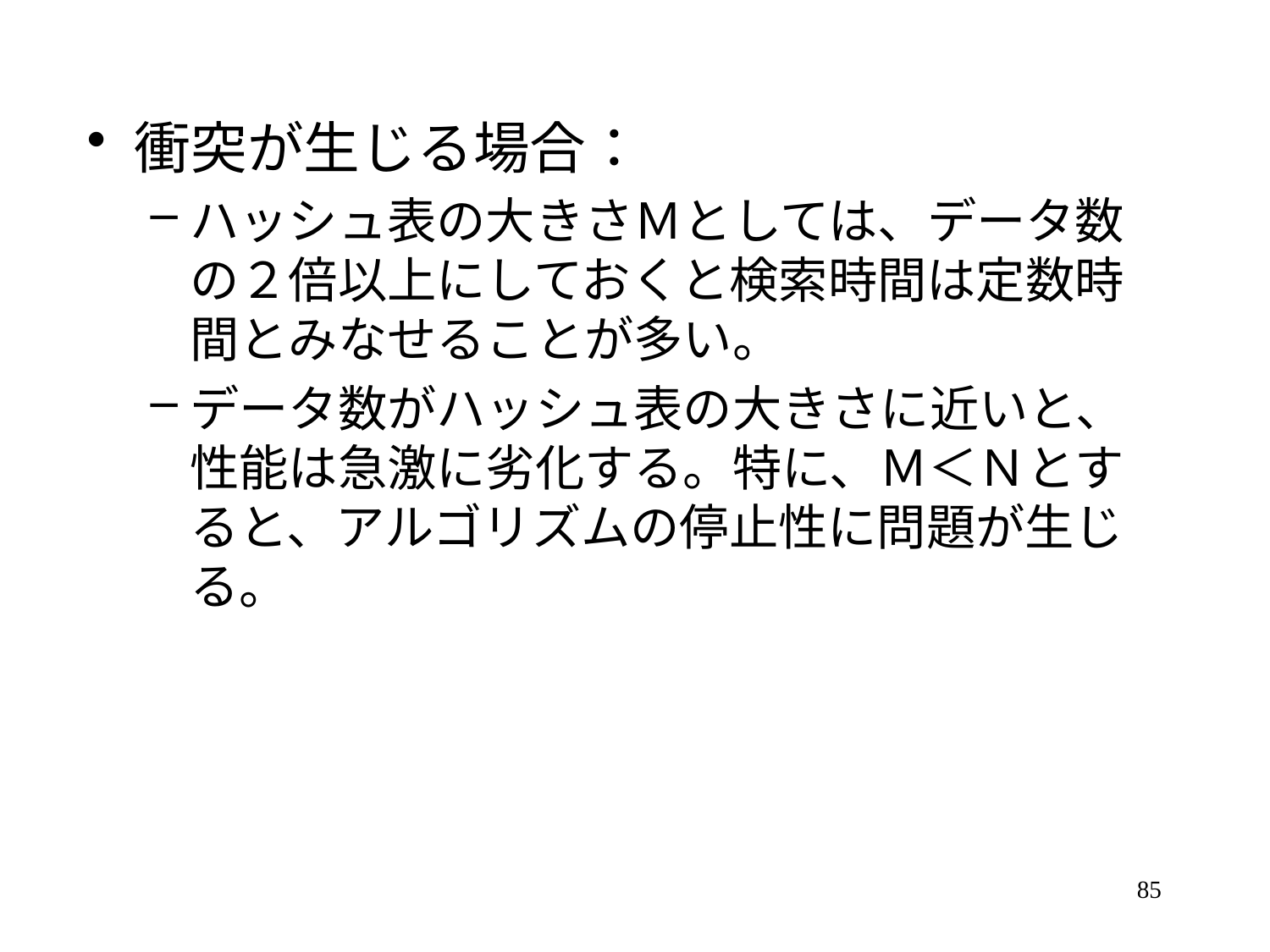

衝突が生じる場合：
ハッシュ表の大きさＭとしては、データ数の２倍以上にしておくと検索時間は定数時間とみなせることが多い。
データ数がハッシュ表の大きさに近いと、性能は急激に劣化する。特に、Ｍ＜Ｎとすると、アルゴリズムの停止性に問題が生じる。
85